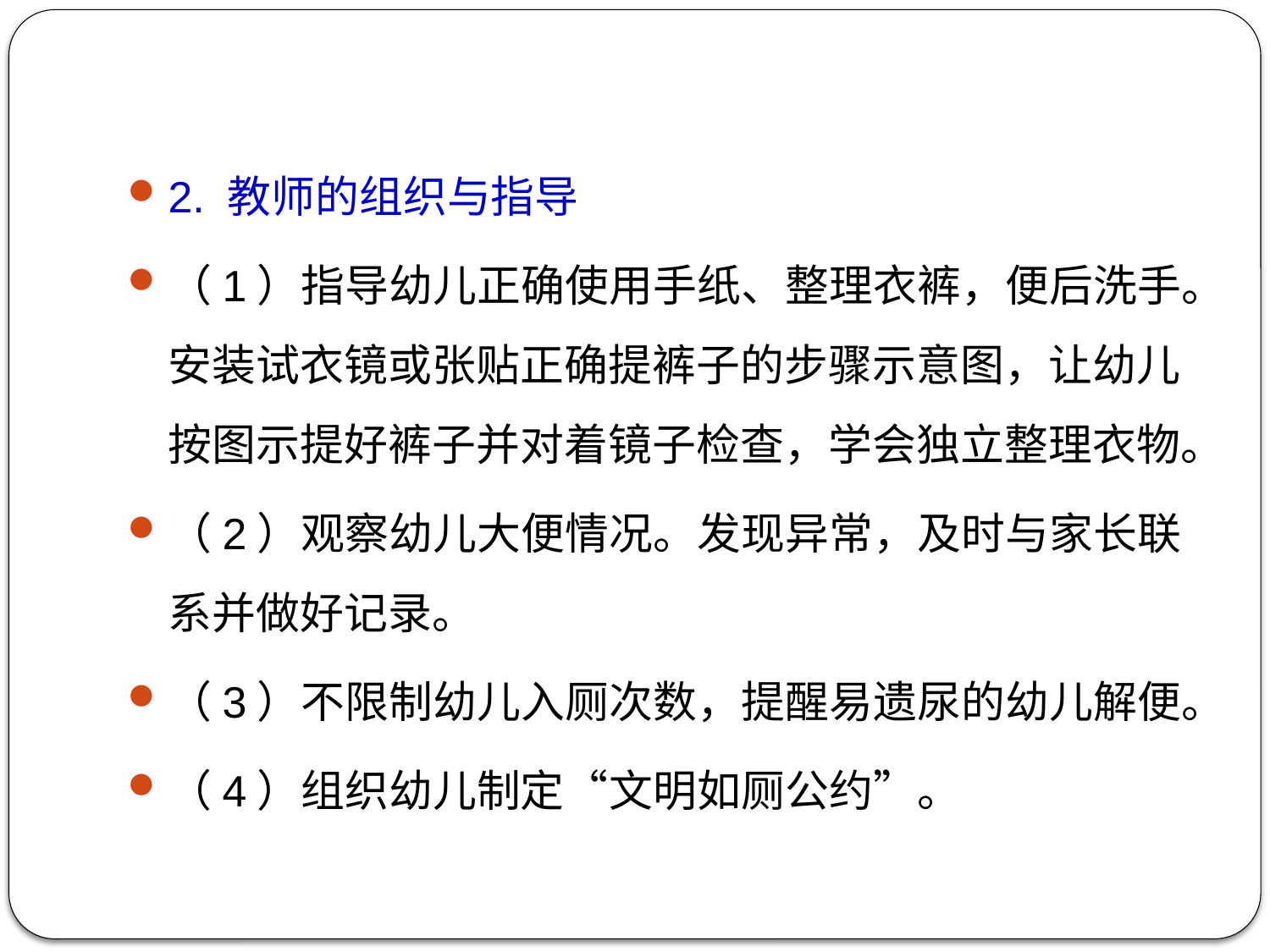

2. 教师的组织与指导
（1）指导幼儿正确使用手纸、整理衣裤，便后洗手。安装试衣镜或张贴正确提裤子的步骤示意图，让幼儿按图示提好裤子并对着镜子检查，学会独立整理衣物。
（2）观察幼儿大便情况。发现异常，及时与家长联系并做好记录。
（3）不限制幼儿入厕次数，提醒易遗尿的幼儿解便。
（4）组织幼儿制定“文明如厕公约”。